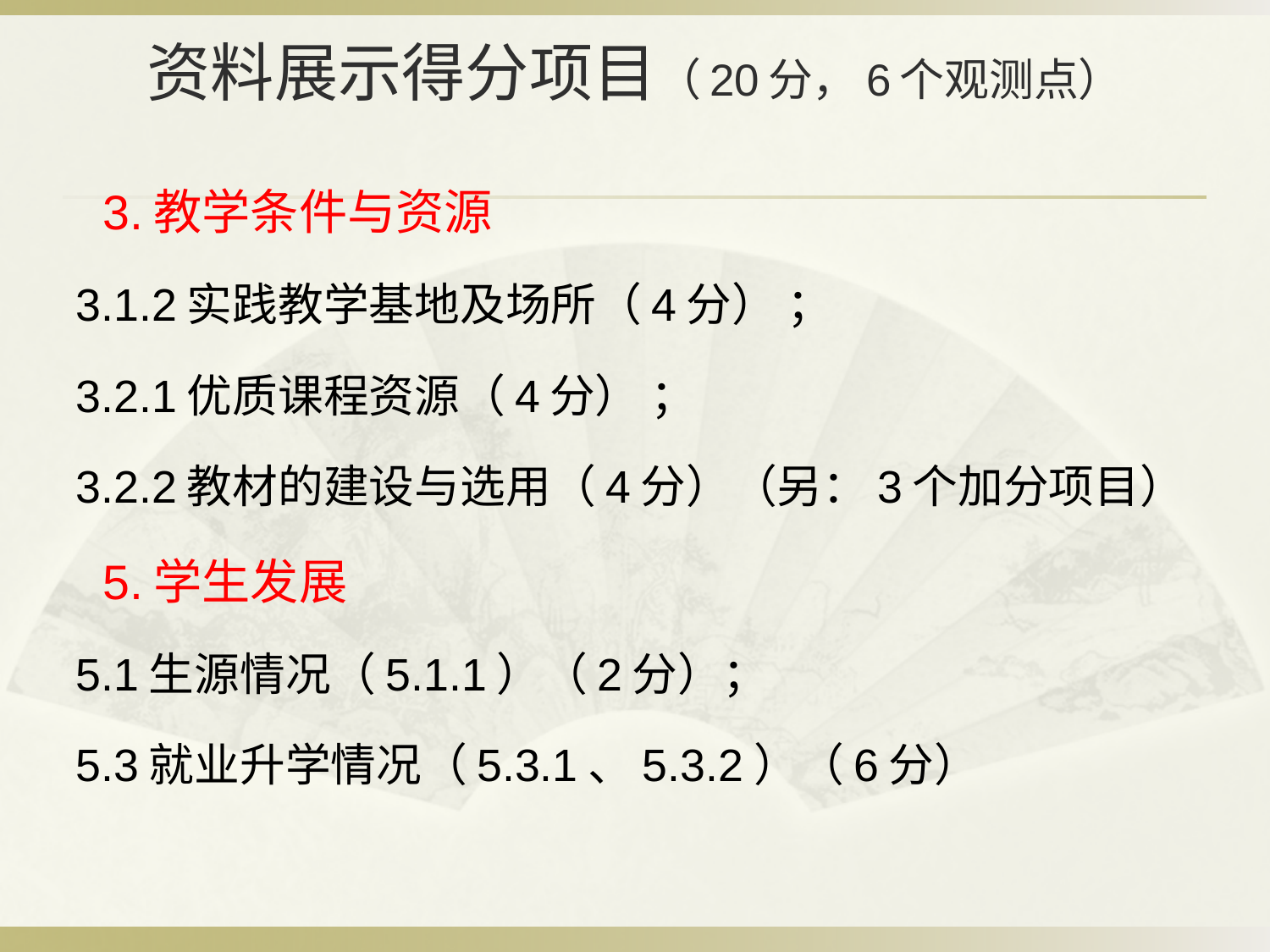

# 资料展示得分项目（20分，6个观测点）
  3.教学条件与资源
3.1.2实践教学基地及场所（4分） ；
3.2.1优质课程资源（4分） ；
3.2.2教材的建设与选用（4分）（另：3个加分项目）
  5.学生发展
5.1生源情况（5.1.1）（2分）；
5.3就业升学情况（5.3.1、5.3.2）（6分）